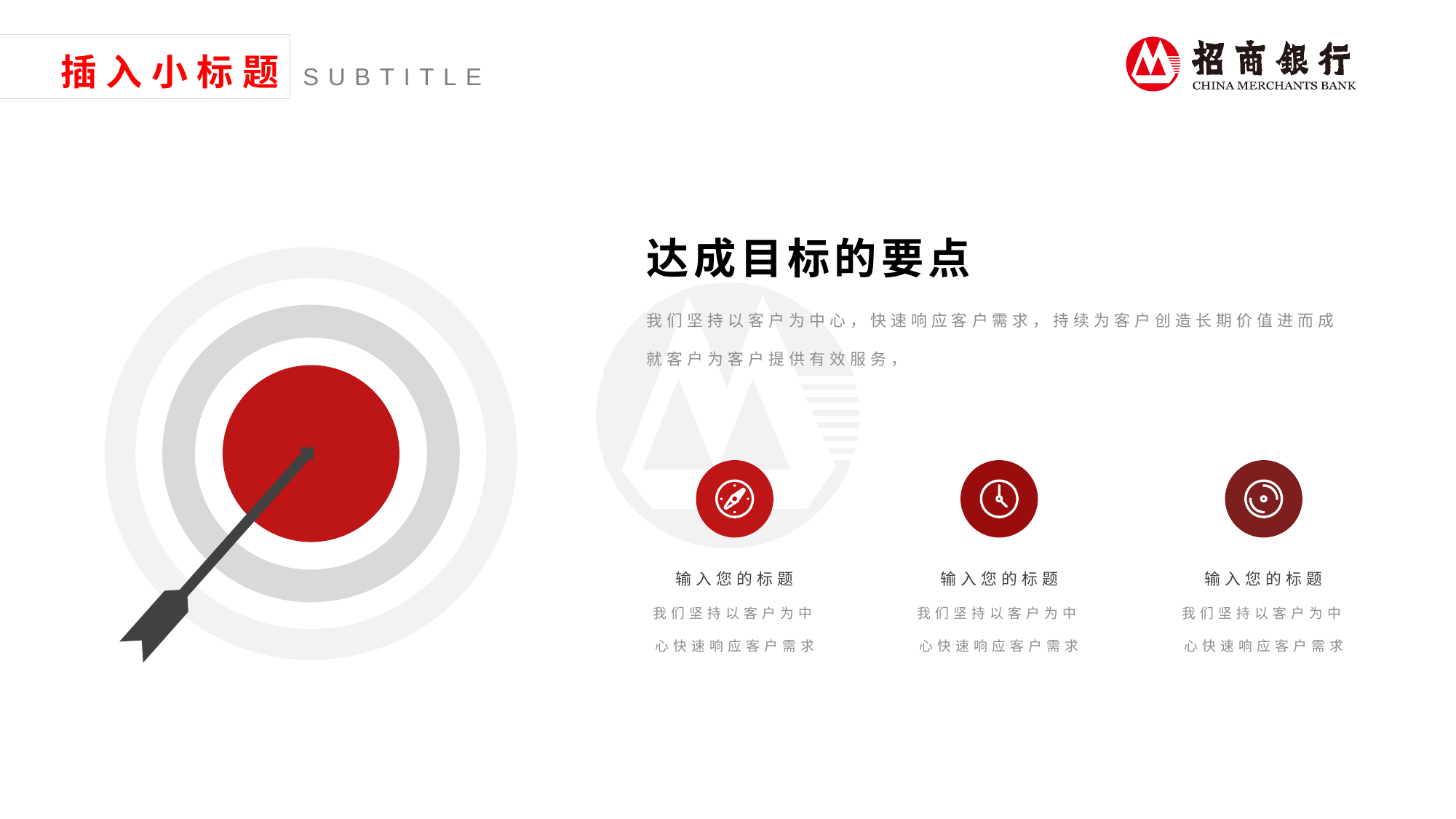

插入小标题
SUBTITLE
达成目标的要点
我们坚持以客户为中心，快速响应客户需求，持续为客户创造长期价值进而成就客户为客户提供有效服务，

输入您的标题
我们坚持以客户为中心快速响应客户需求

输入您的标题
我们坚持以客户为中心快速响应客户需求

输入您的标题
我们坚持以客户为中心快速响应客户需求